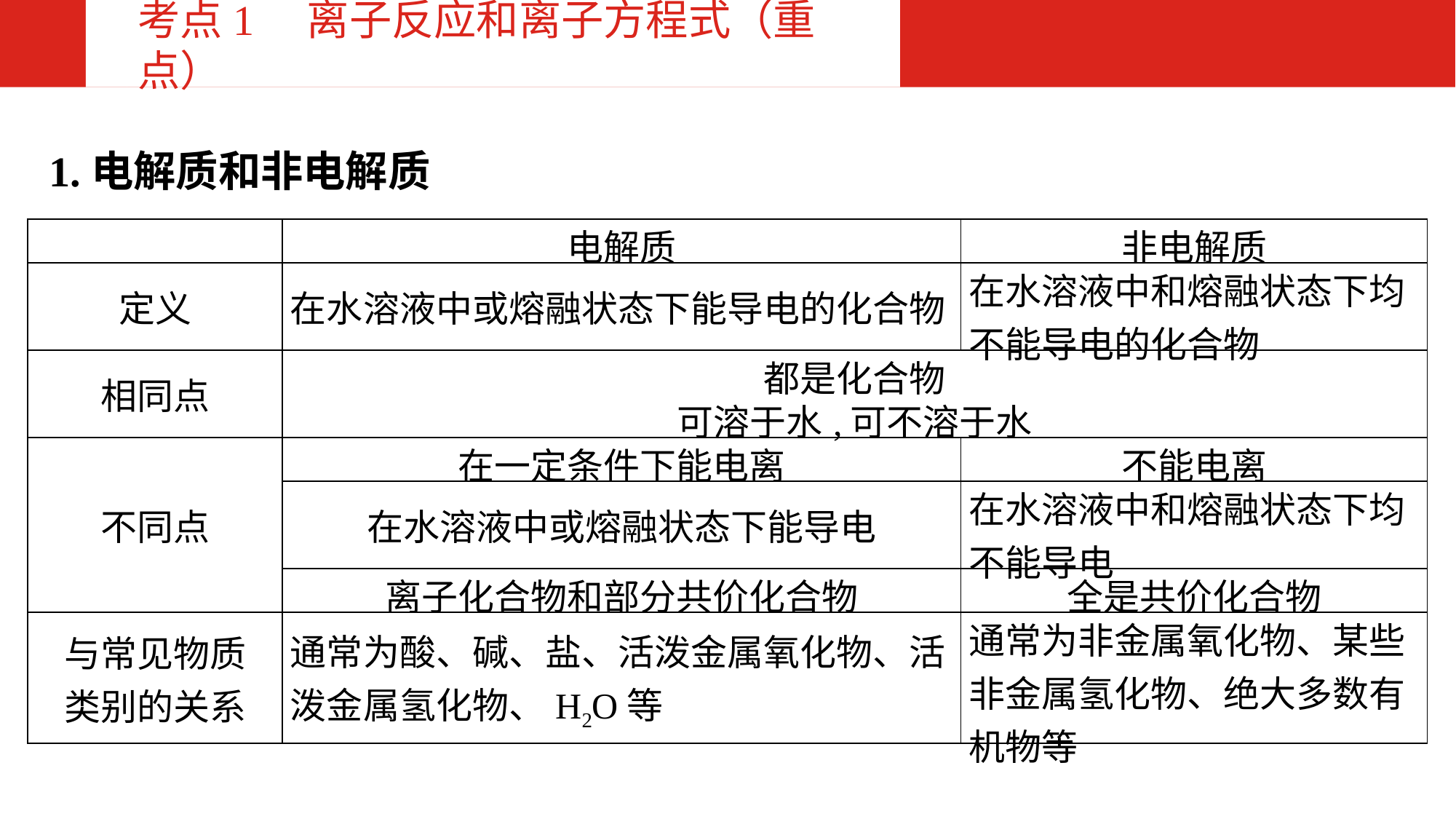

考点1　离子反应和离子方程式（重点）

 1.电解质和非电解质
|  | 电解质 | 非电解质 |
| --- | --- | --- |
| 定义 | 在水溶液中或熔融状态下能导电的化合物 | 在水溶液中和熔融状态下均不能导电的化合物 |
| 相同点 | 都是化合物 |  |
|  | 可溶于水,可不溶于水 |  |
| 不同点 | 在一定条件下能电离 | 不能电离 |
|  | 在水溶液中或熔融状态下能导电 | 在水溶液中和熔融状态下均不能导电 |
|  | 离子化合物和部分共价化合物 | 全是共价化合物 |
| 与常见物质 类别的关系 | 通常为酸、碱、盐、活泼金属氧化物、活泼金属氢化物、H2O等 | 通常为非金属氧化物、某些非金属氢化物、绝大多数有机物等 |